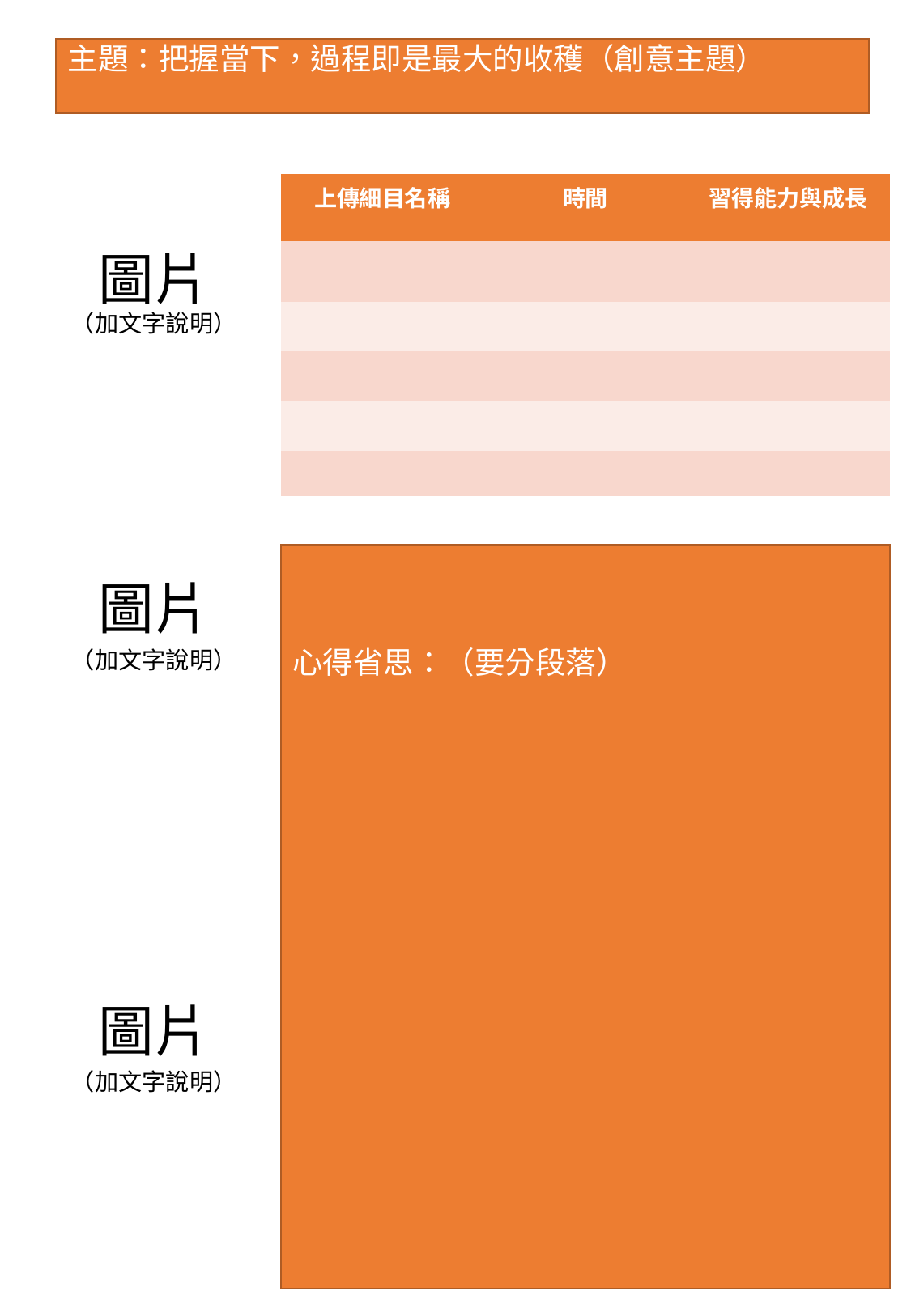

主題：把握當下，過程即是最大的收穫（創意主題）

# 圖片 （加文字說明）
| 上傳細目名稱 | 時間 | 習得能力與成長 |
| --- | --- | --- |
|  |  |  |
|  |  |  |
|  |  |  |
|  |  |  |
|  |  |  |
圖片
（加文字說明）
心得省思：（要分段落）

圖片
（加文字說明）